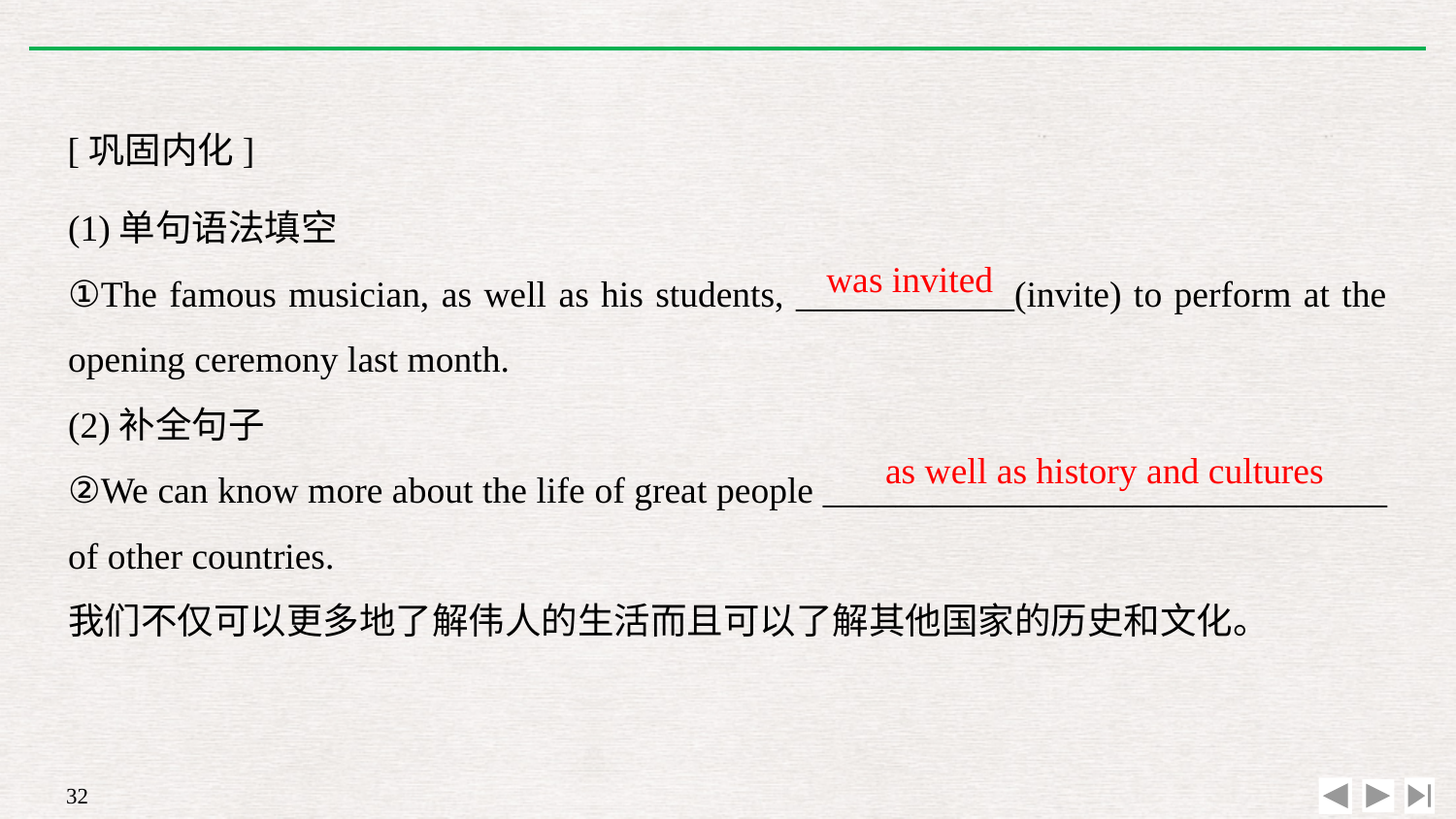

[巩固内化]
(1)单句语法填空
①The famous musician, as well as his students, ____________(invite) to perform at the opening ceremony last month.
(2)补全句子
②We can know more about the life of great people _______________________________ of other countries.
我们不仅可以更多地了解伟人的生活而且可以了解其他国家的历史和文化。
was invited
as well as history and cultures